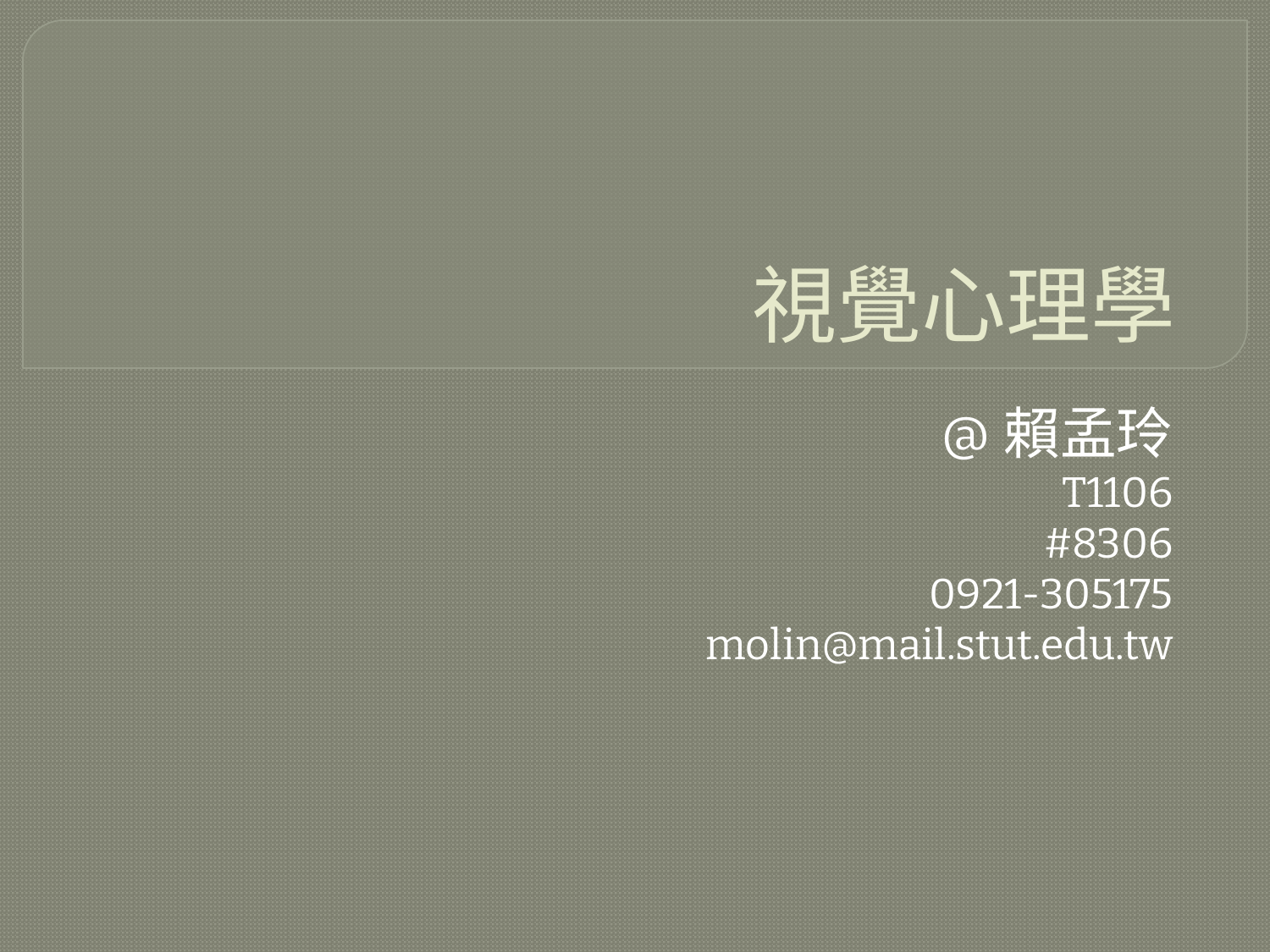

# 視覺心理學
@賴孟玲
T1106
#8306
0921-305175
molin@mail.stut.edu.tw